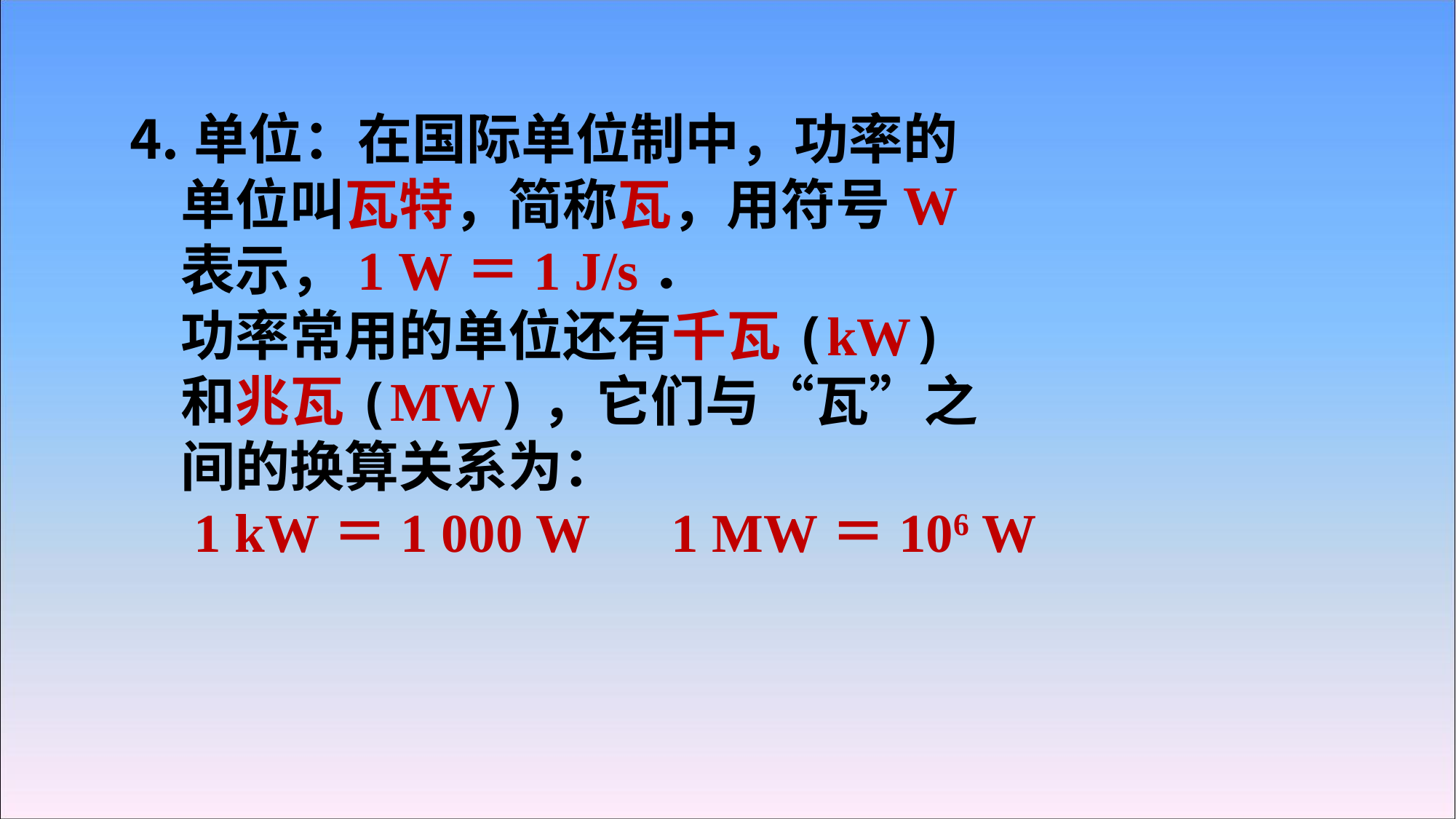

⒋单位：在国际单位制中，功率的
　单位叫瓦特，简称瓦，用符号W
　表示，1 W＝1 J/s．
　功率常用的单位还有千瓦(kW)
　和兆瓦(MW)，它们与“瓦”之
　间的换算关系为：
　1 kW＝1 000 W　1 MW＝106 W